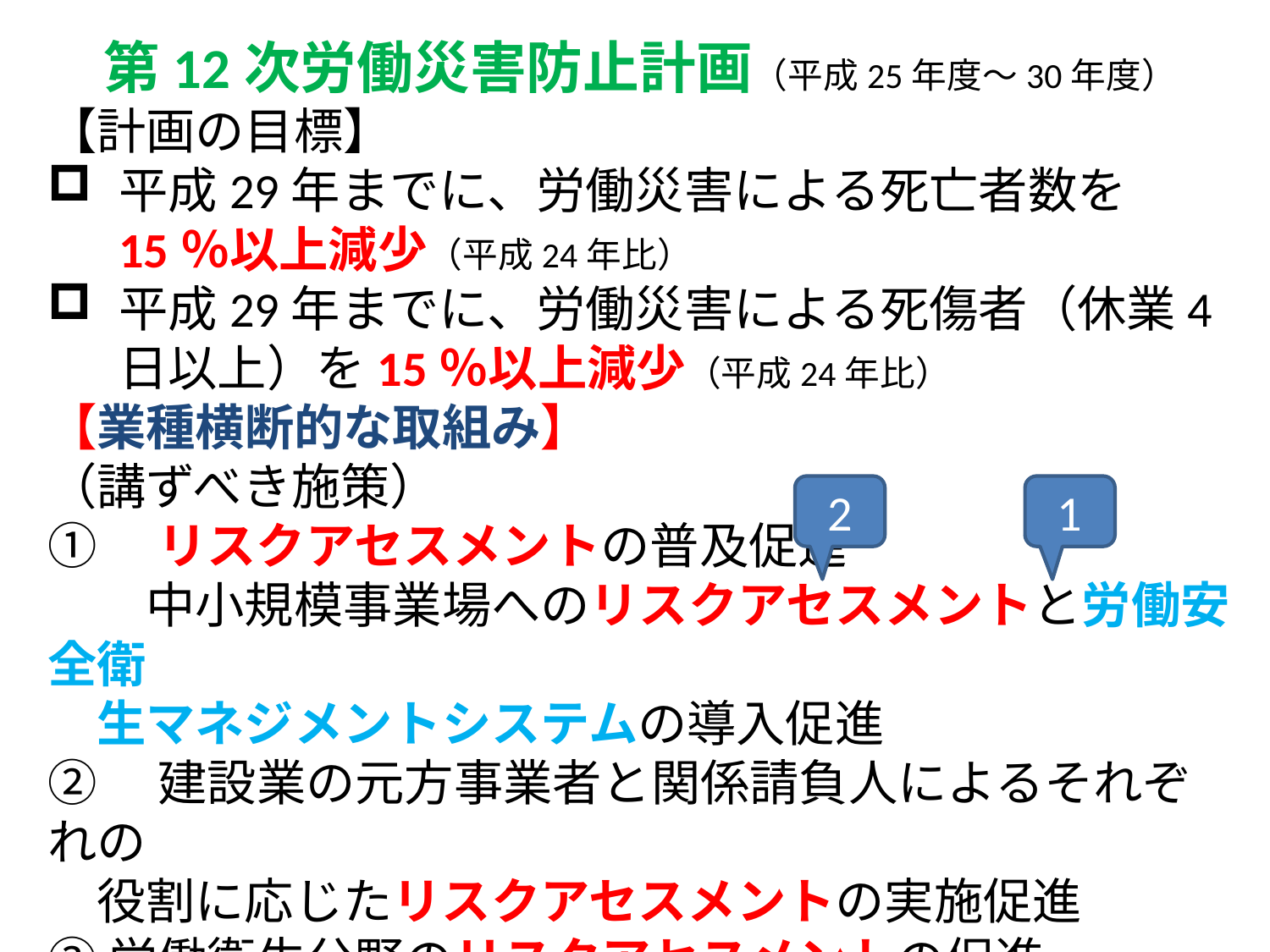

第12次労働災害防止計画（平成25年度～30年度）
【計画の目標】
平成29年までに、労働災害による死亡者数を15％以上減少（平成24年比）
平成29年までに、労働災害による死傷者（休業4日以上）を15％以上減少（平成24年比）
【業種横断的な取組み】
（講ずべき施策）
①　リスクアセスメントの普及促進
　　中小規模事業場へのリスクアセスメントと労働安全衛
　生マネジメントシステムの導入促進
②　建設業の元方事業者と関係請負人によるそれぞれの
　役割に応じたリスクアセスメントの実施促進
③労働衛生分野のリスクアセスメントの促進
2
1